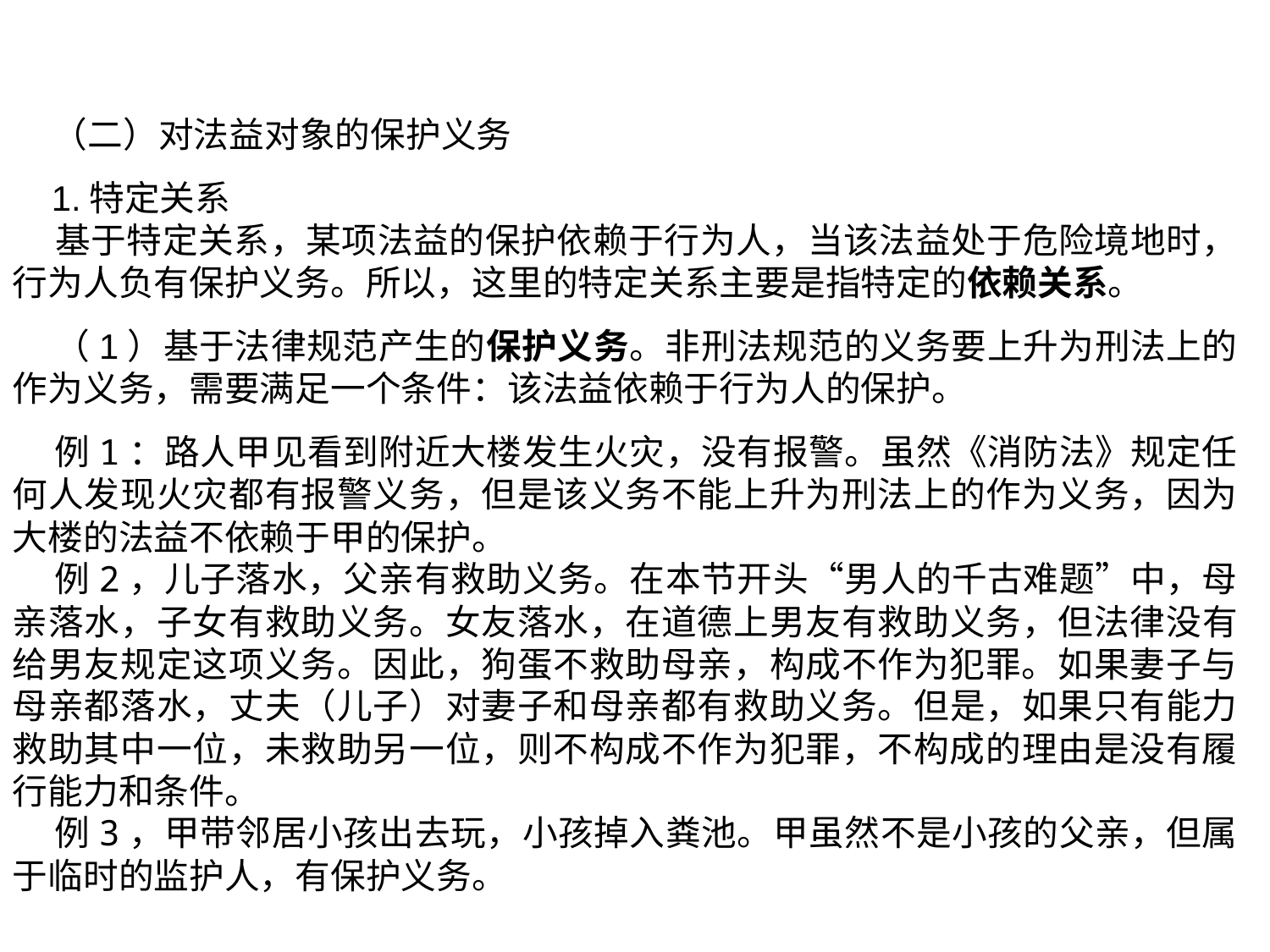

（二）对法益对象的保护义务

    1.特定关系
    基于特定关系，某项法益的保护依赖于行为人，当该法益处于危险境地时，行为人负有保护义务。所以，这里的特定关系主要是指特定的依赖关系。

    （1）基于法律规范产生的保护义务。非刑法规范的义务要上升为刑法上的作为义务，需要满足一个条件：该法益依赖于行为人的保护。

    例1：路人甲见看到附近大楼发生火灾，没有报警。虽然《消防法》规定任何人发现火灾都有报警义务，但是该义务不能上升为刑法上的作为义务，因为大楼的法益不依赖于甲的保护。
    例2，儿子落水，父亲有救助义务。在本节开头“男人的千古难题”中，母亲落水，子女有救助义务。女友落水，在道德上男友有救助义务，但法律没有给男友规定这项义务。因此，狗蛋不救助母亲，构成不作为犯罪。如果妻子与母亲都落水，丈夫（儿子）对妻子和母亲都有救助义务。但是，如果只有能力救助其中一位，未救助另一位，则不构成不作为犯罪，不构成的理由是没有履行能力和条件。
    例3，甲带邻居小孩出去玩，小孩掉入粪池。甲虽然不是小孩的父亲，但属于临时的监护人，有保护义务。